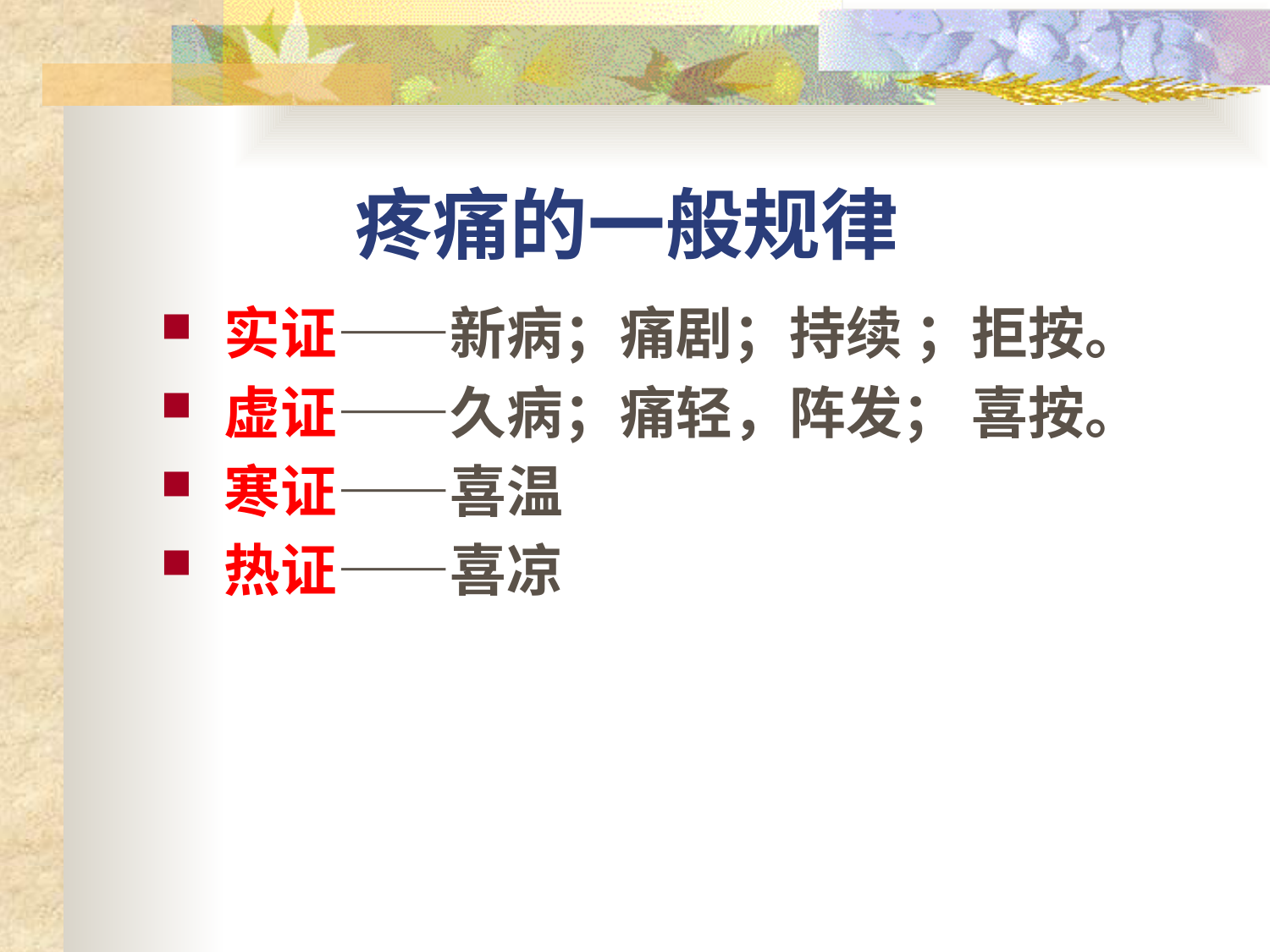

# 疼痛的一般规律
实证——新病；痛剧；持续 ；拒按。
虚证——久病；痛轻，阵发； 喜按。
寒证——喜温
热证——喜凉